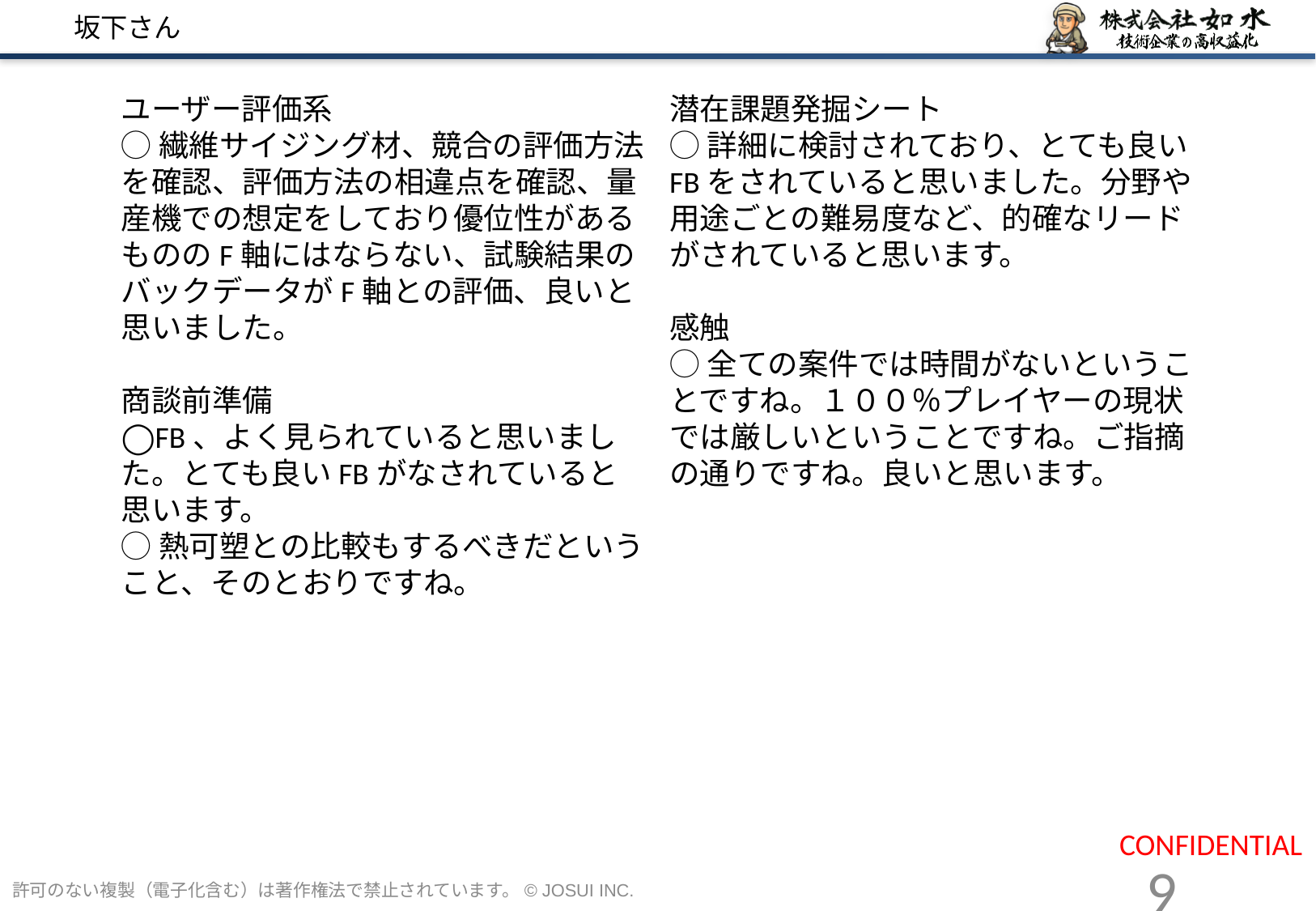

# 坂下さん
潜在課題発掘シート
◯詳細に検討されており、とても良いFBをされていると思いました。分野や用途ごとの難易度など、的確なリードがされていると思います。

感触
◯全ての案件では時間がないということですね。１００％プレイヤーの現状では厳しいということですね。ご指摘の通りですね。良いと思います。
ユーザー評価系
◯繊維サイジング材、競合の評価方法を確認、評価方法の相違点を確認、量産機での想定をしており優位性があるもののF軸にはならない、試験結果のバックデータがF軸との評価、良いと思いました。

商談前準備
◯FB、よく見られていると思いました。とても良いFBがなされていると思います。
◯熱可塑との比較もするべきだということ、そのとおりですね。
許可のない複製（電子化含む）は著作権法で禁止されています。© JOSUI INC.
9